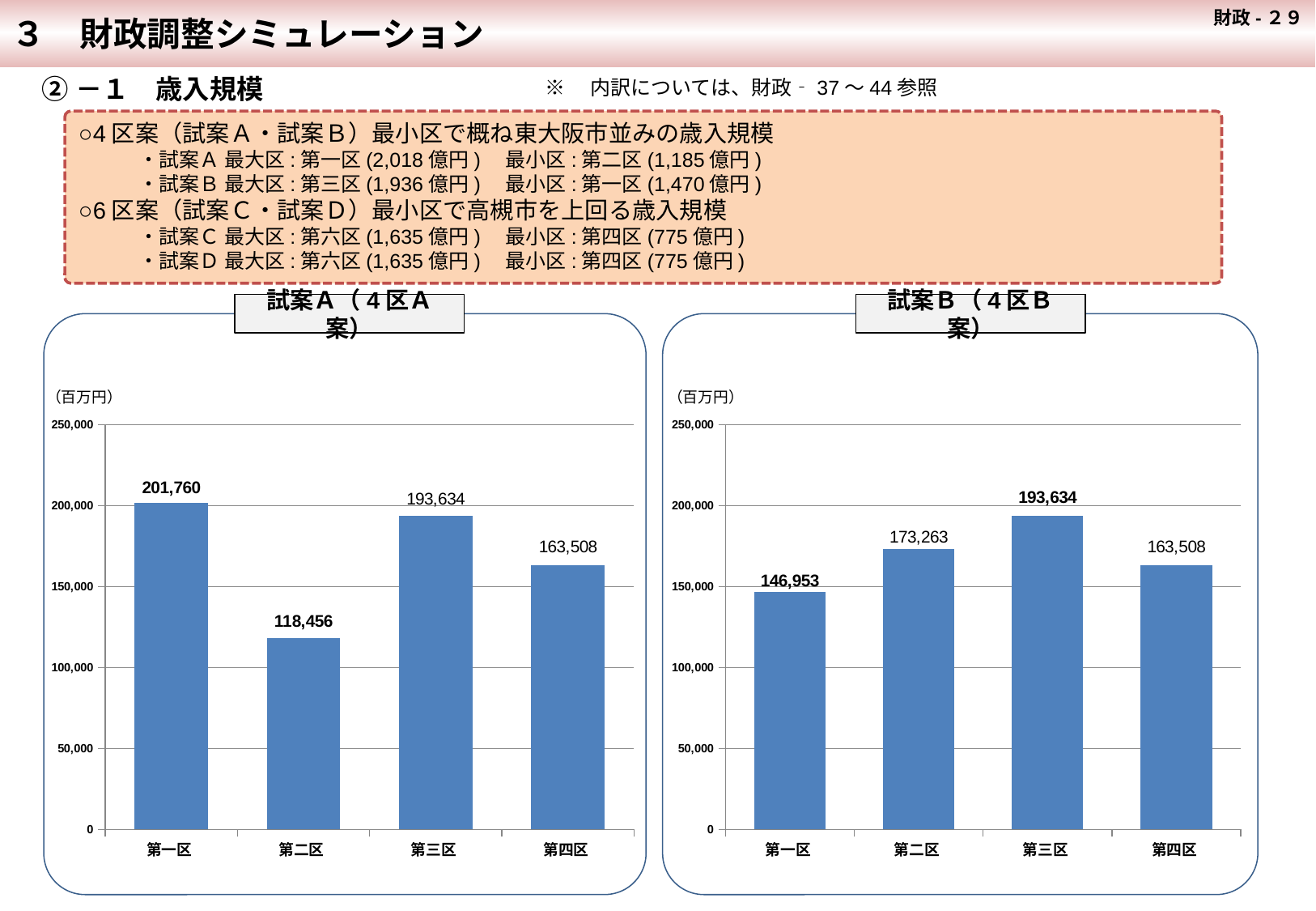

３　財政調整シミュレーション
 財政-２９
②－１　歳入規模
※　内訳については、財政‐37～44参照
○4区案（試案Ａ・試案Ｂ）最小区で概ね東大阪市並みの歳入規模
　　　・試案Ａ 最大区:第一区(2,018億円)　最小区:第二区(1,185億円)
　　　・試案Ｂ 最大区:第三区(1,936億円)　最小区:第一区(1,470億円)
○6区案（試案Ｃ・試案Ｄ）最小区で高槻市を上回る歳入規模
　　　・試案Ｃ 最大区:第六区(1,635億円)　最小区:第四区(775億円)
　　　・試案Ｄ 最大区:第六区(1,635億円)　最小区:第四区(775億円)
試案Ａ（4区Ａ案）
試案Ｂ（4区Ｂ案）

（百万円）
（百万円）

### Chart

| Category |  |
|---|---|
| 第一区  | 201760.0 |
| 第二区  | 118456.0 |
| 第三区  | 193634.0 |
| 第四区  | 163508.0 |

### Chart

| Category |  |
|---|---|
| 第一区  | 146953.0 |
| 第二区  | 173263.0 |
| 第三区  | 193634.0 |
| 第四区  | 163508.0 |